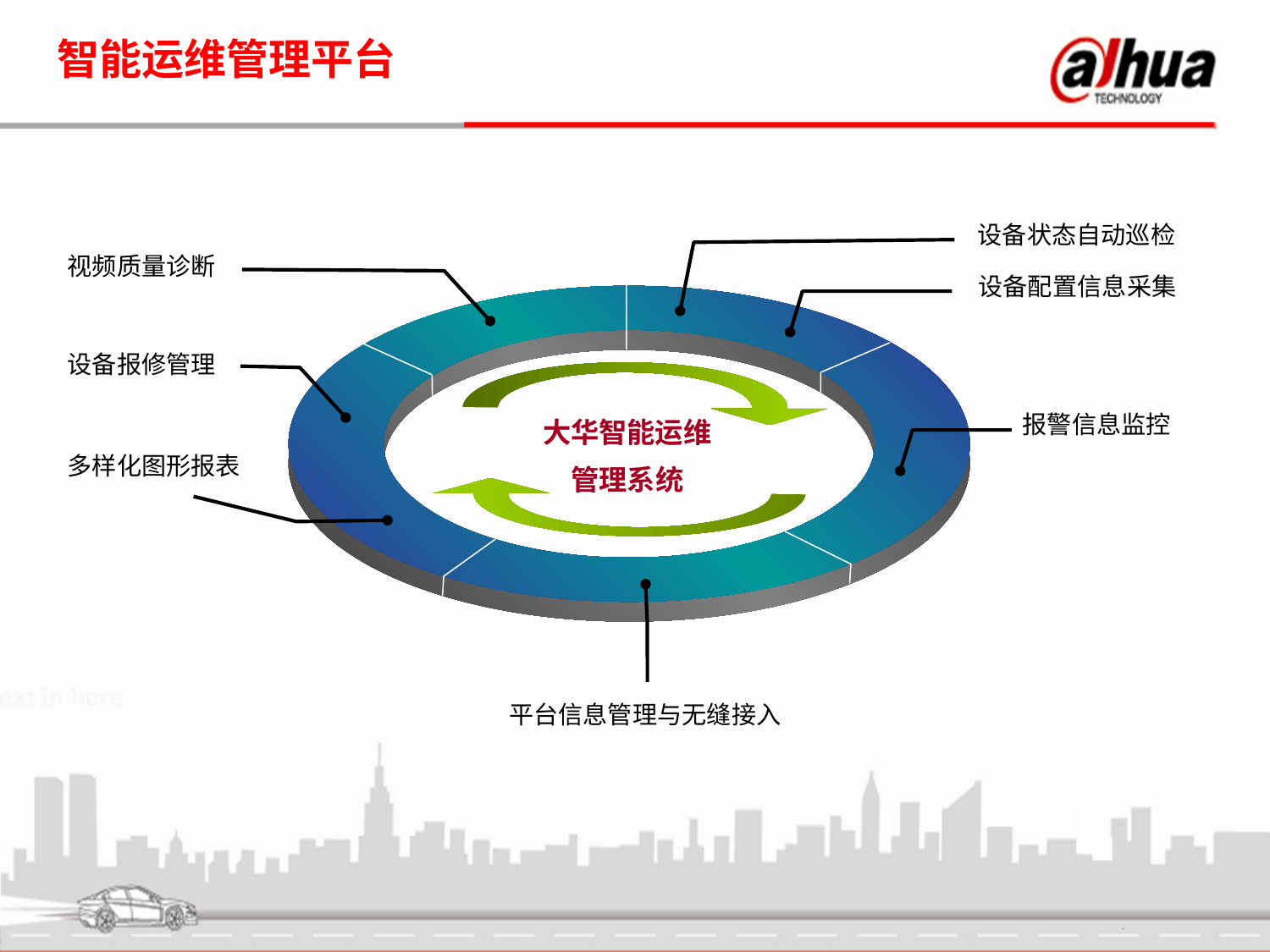

智能运维管理平台
资源管理
设备状态自动巡检
视频质量诊断
设备配置信息采集

设备报修管理

报警信息监控
大华智能运维
管理系统

多样化图形报表

Text in here
平台信息管理与无缝接入